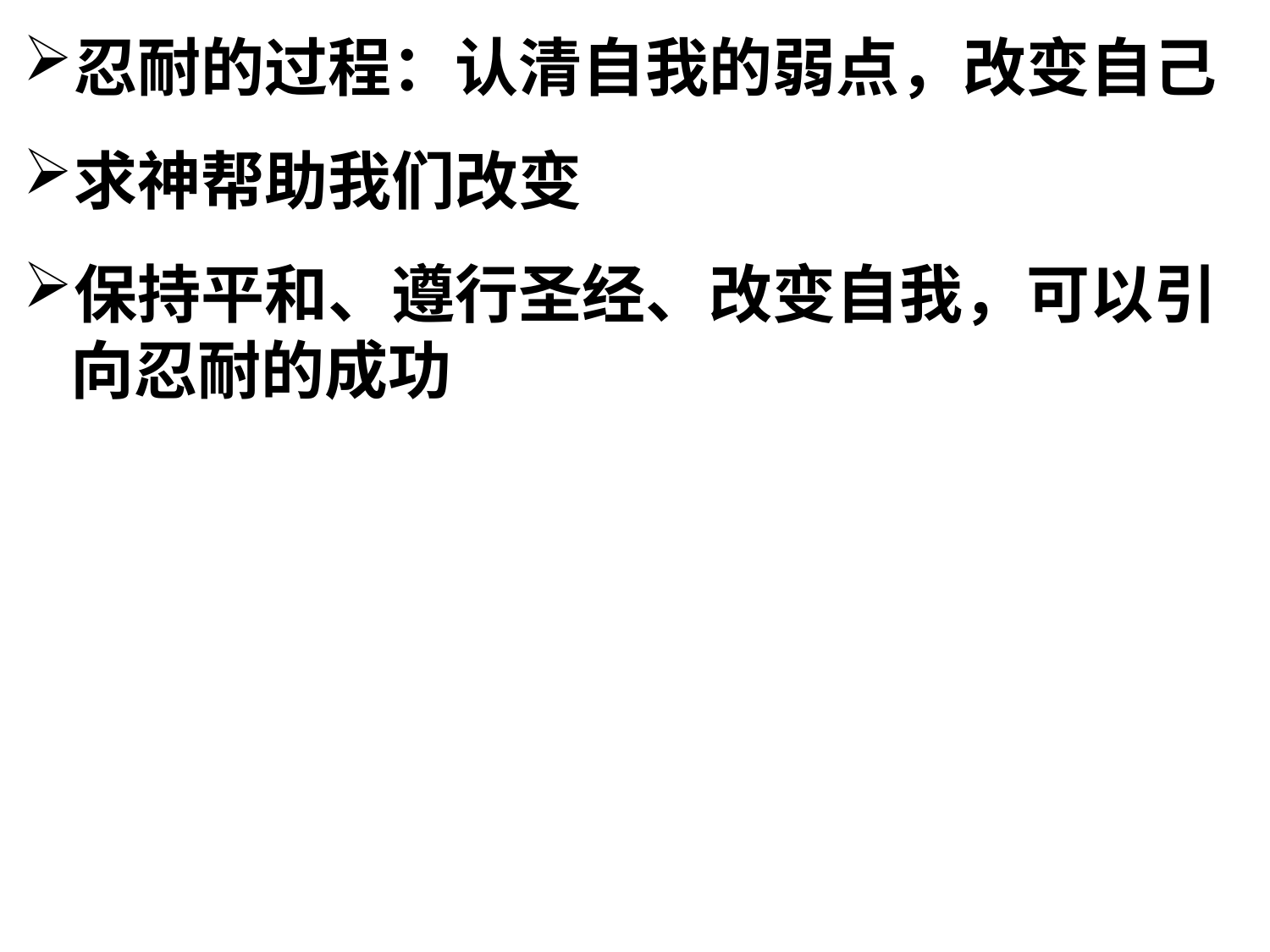

忍耐的过程：认清自我的弱点，改变自己

求神帮助我们改变

保持平和、遵行圣经、改变自我，可以引向忍耐的成功